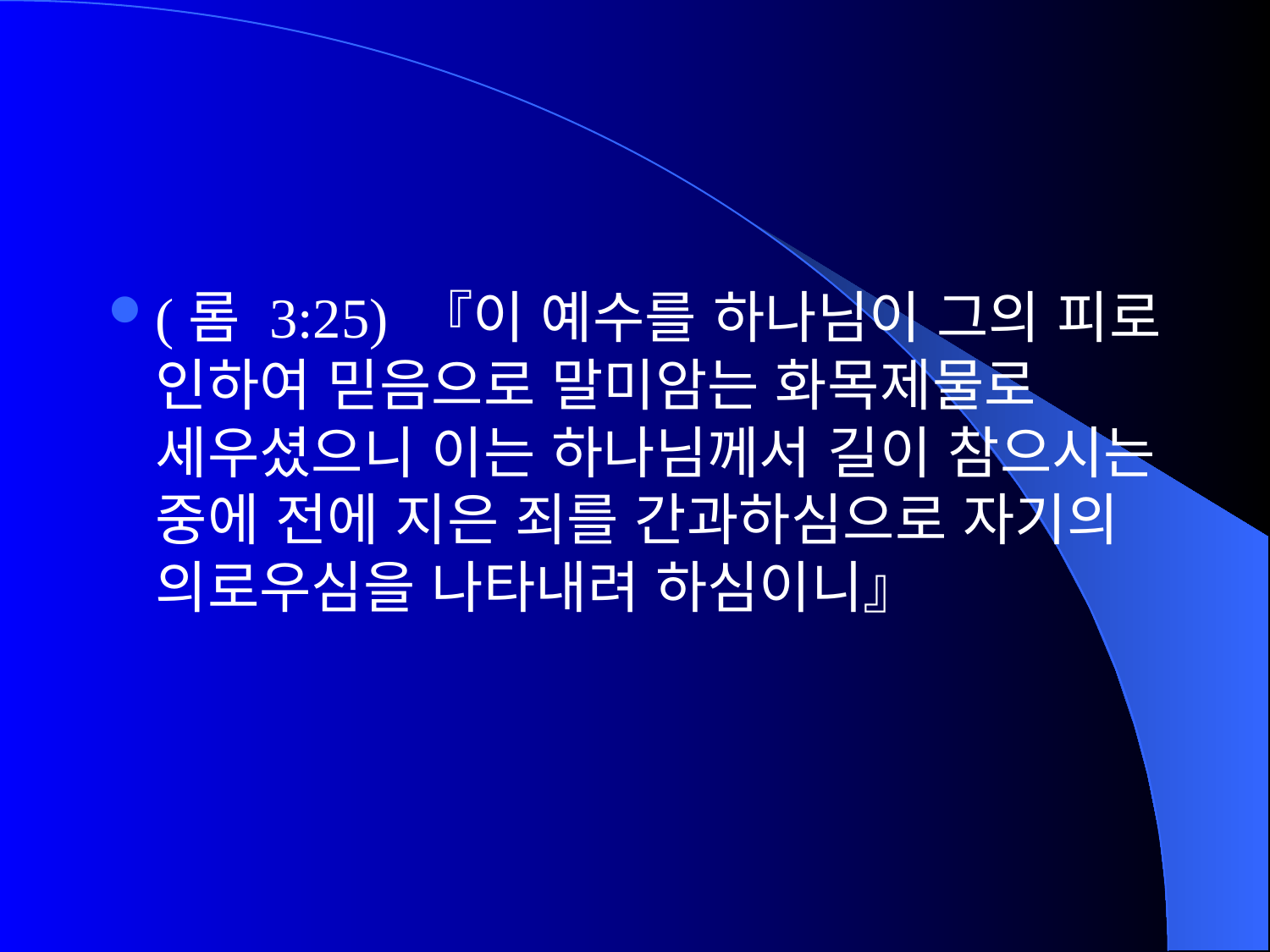

(롬 3:25) 『이 예수를 하나님이 그의 피로 인하여 믿음으로 말미암는 화목제물로 세우셨으니 이는 하나님께서 길이 참으시는 중에 전에 지은 죄를 간과하심으로 자기의 의로우심을 나타내려 하심이니』